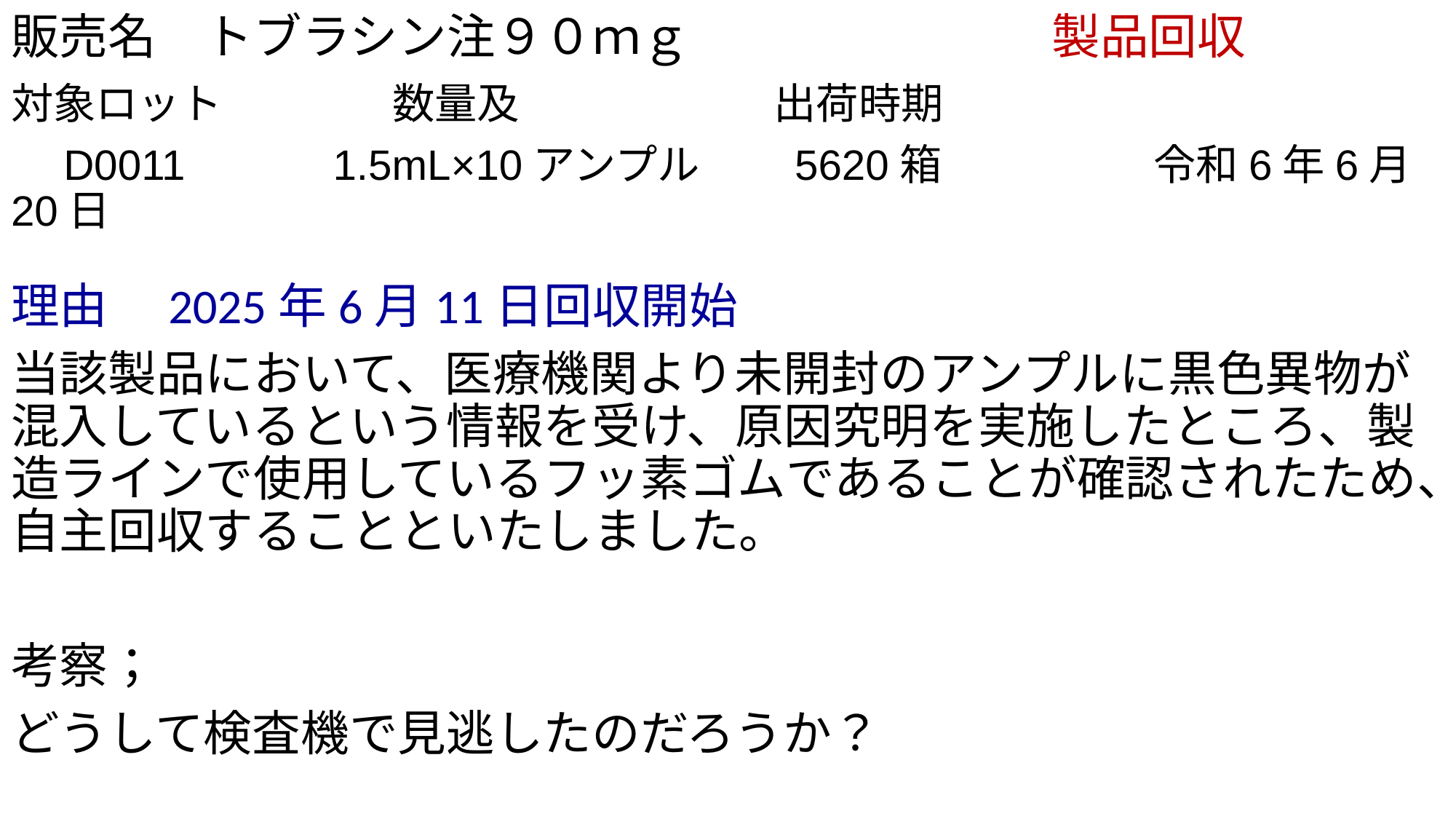

# 販売名　トブラシン注９０ｍｇ　　　　　　 　 製品回収
対象ロット　　　　数量及　　　　　　出荷時期
　D0011　　　1.5mL×10アンプル　　5620箱　　　　　令和6年6月20日

理由　2025年6月11日回収開始
当該製品において、医療機関より未開封のアンプルに黒色異物が混入しているという情報を受け、原因究明を実施したところ、製造ラインで使用しているフッ素ゴムであることが確認されたため、自主回収することといたしました。

考察；
どうして検査機で見逃したのだろうか？